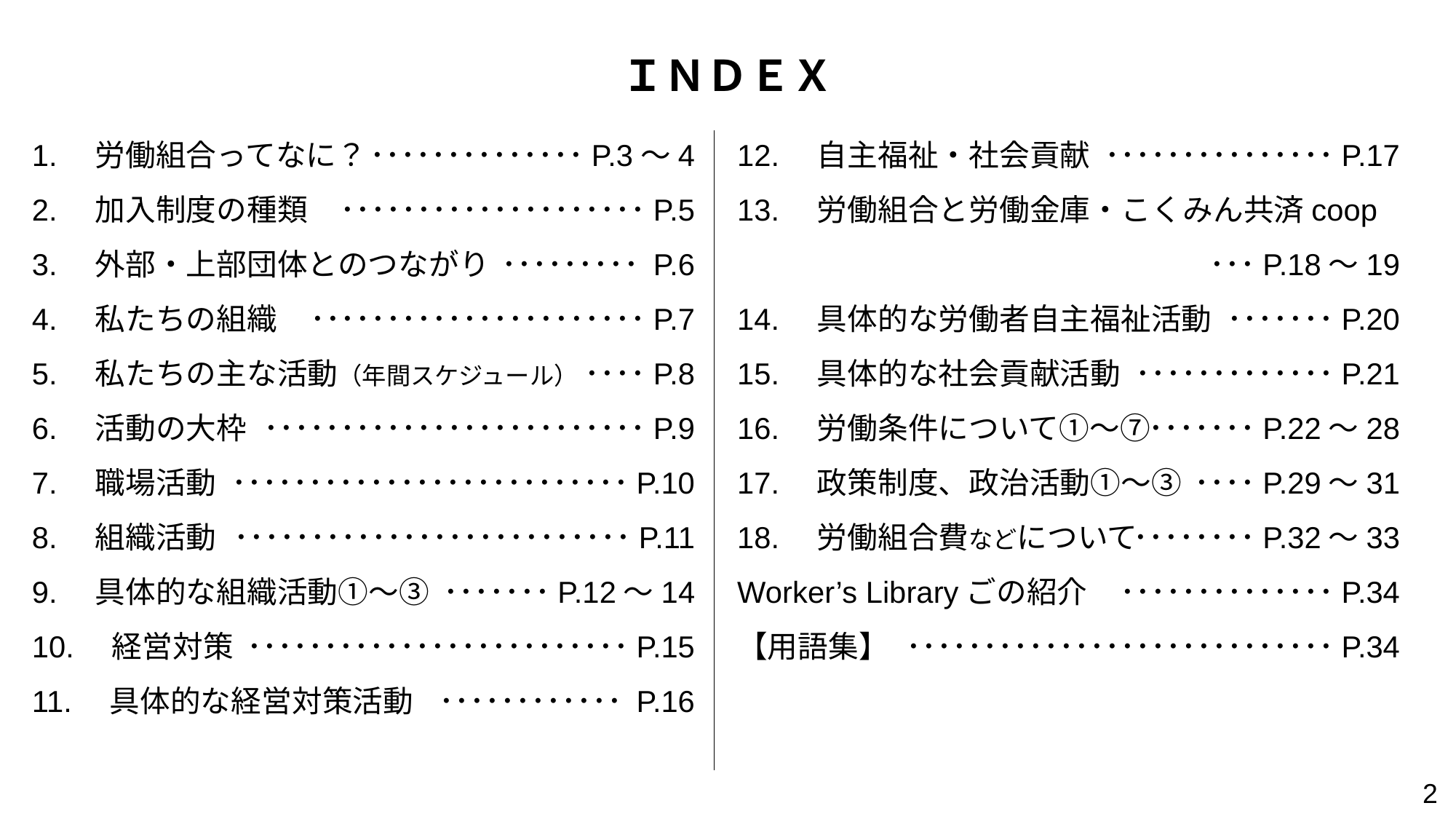

ＩＮＤＥＸ
1.　労働組合ってなに？
2.　加入制度の種類
3.　外部・上部団体とのつながり
4.　私たちの組織
5.　私たちの主な活動（年間スケジュール）
6.　活動の大枠
7.　職場活動
8.　組織活動
9.　具体的な組織活動①～③
10.　経営対策
11.　具体的な経営対策活動
･･････････････P.3～4
････････････････････P.5
･････････ P.6
･･････････････････････P.7
････P.8
･････････････････････････P.9
･･････････････････････････P.10
･･････････････････････････P.11
･･･････P.12～14
･････････････････････････P.15
････････････ P.16

12.　自主福祉・社会貢献
13.　労働組合と労働金庫・こくみん共済coop

14.　具体的な労働者自主福祉活動
15.　具体的な社会貢献活動
16.　労働条件について①～⑦
17.　政策制度、政治活動①～③
18.　労働組合費などについて
Worker’s Libraryごの紹介
【用語集】
･･･････････････P.17

･･･P.18～19
･･･････P.20
･････････････P.21
･･･････P.22～28
････P.29～31
････････P.32～33
･･････････････P.34
････････････････････････････P.34
2